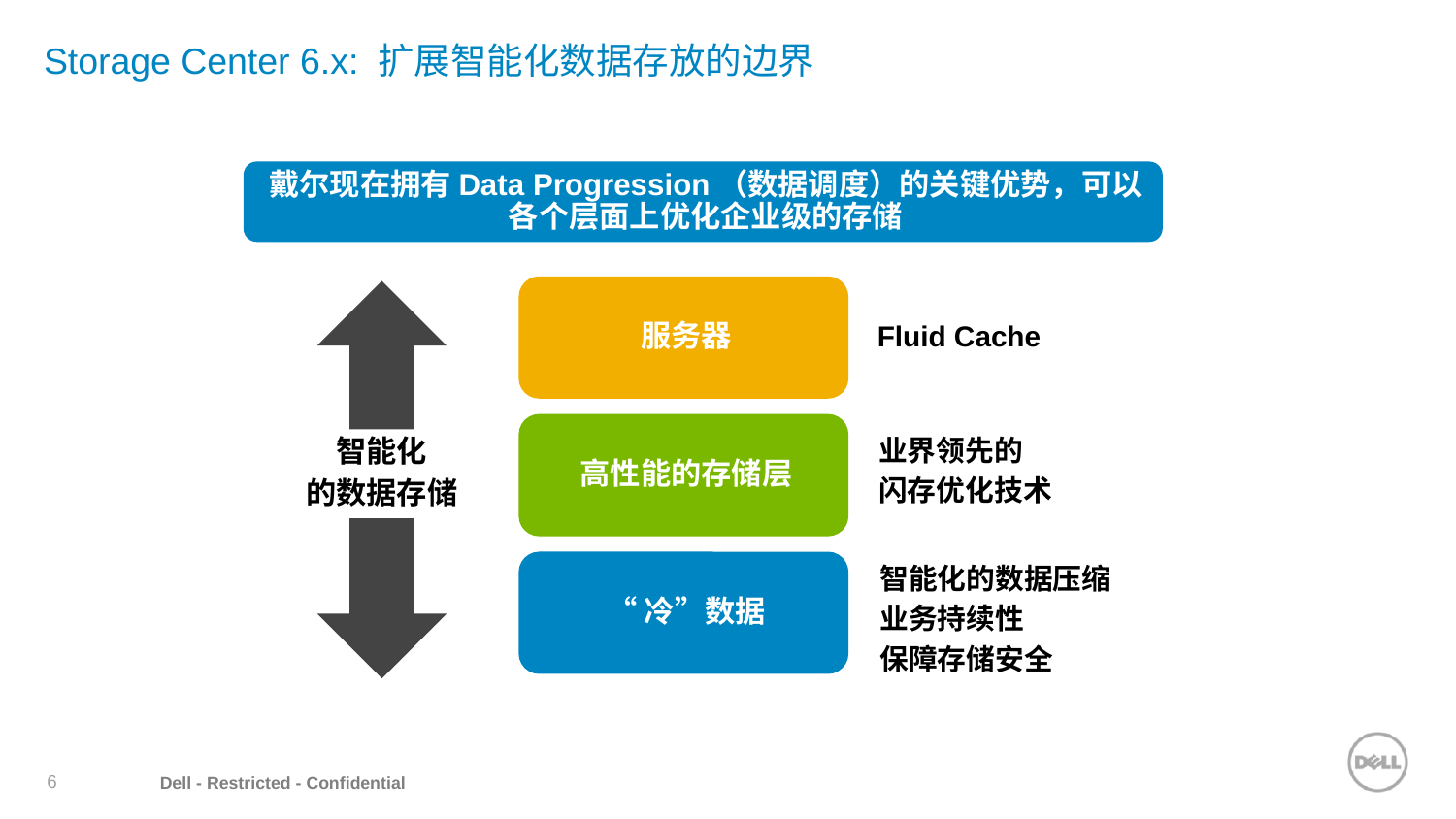

# Storage Center 6.x: 扩展智能化数据存放的边界
戴尔现在拥有Data Progression（数据调度）的关键优势，可以各个层面上优化企业级的存储
服务器

Fluid Cache
高性能的存储层
智能化
的数据存储
业界领先的
闪存优化技术
“冷”数据
智能化的数据压缩
业务持续性
保障存储安全